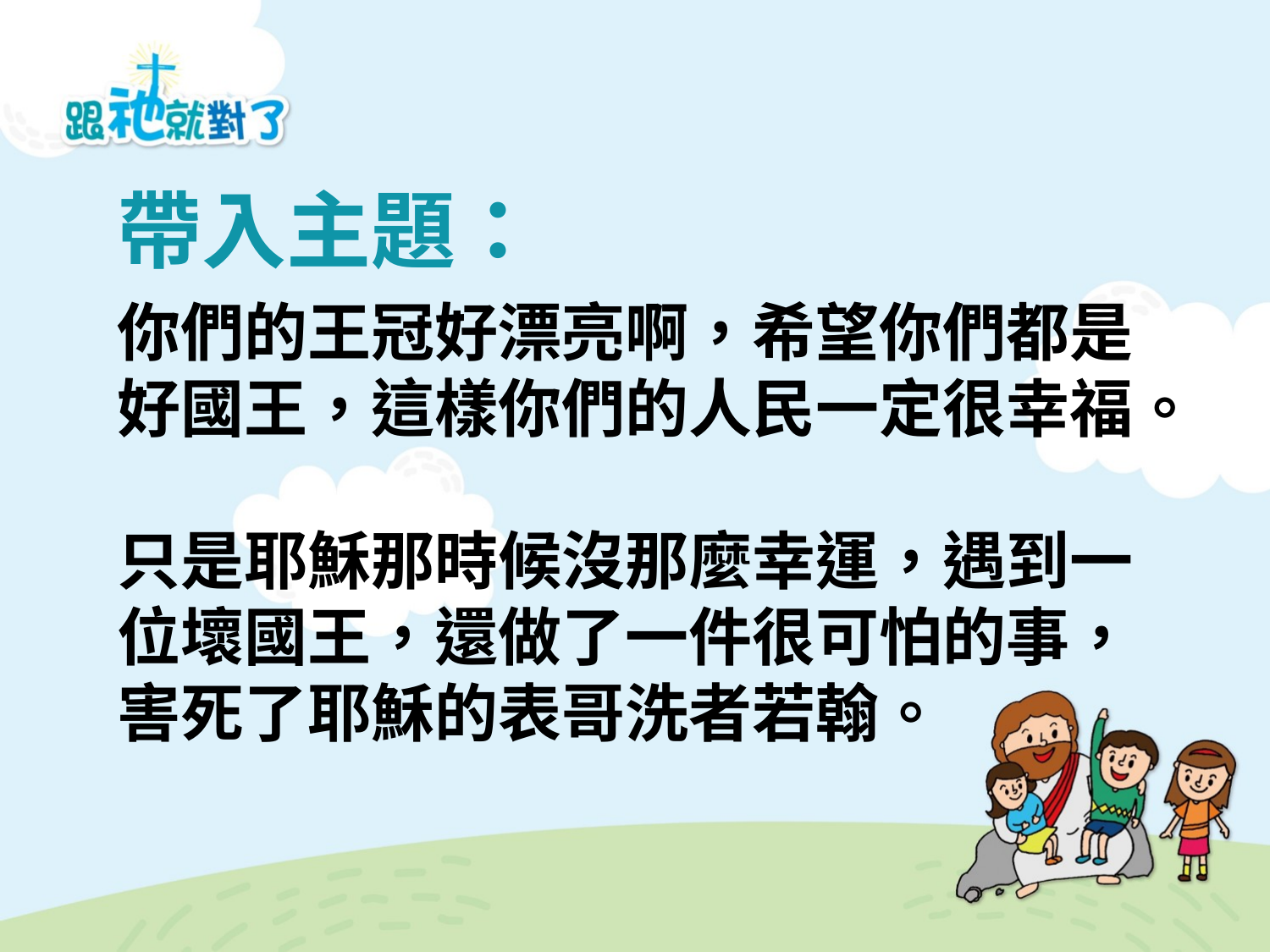

帶入主題：
你們的王冠好漂亮啊，希望你們都是好國王，這樣你們的人民一定很幸福。

只是耶穌那時候沒那麼幸運，遇到一位壞國王，還做了一件很可怕的事，害死了耶穌的表哥洗者若翰。